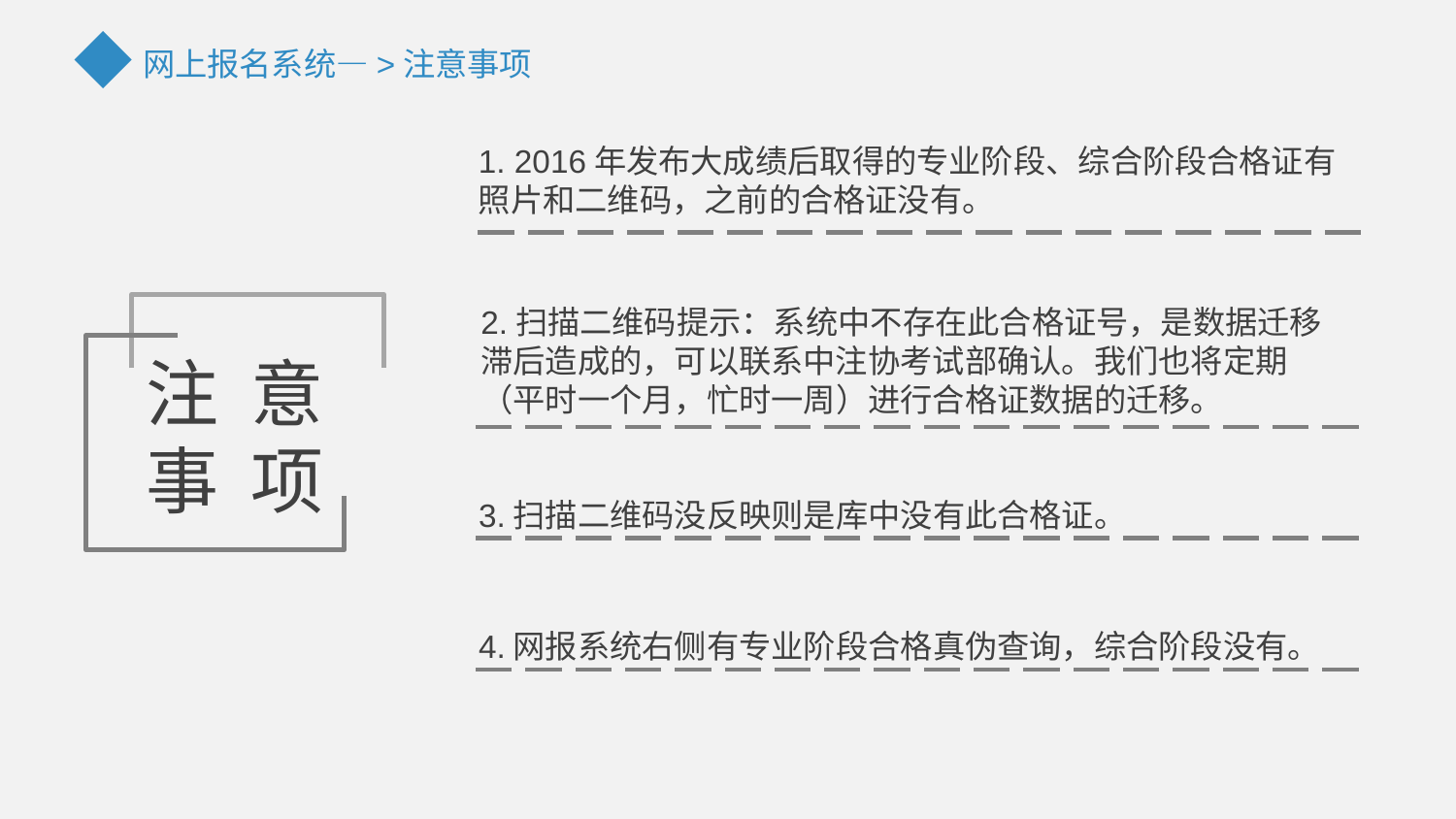

网上报名系统—>注意事项

1. 2016年发布大成绩后取得的专业阶段、综合阶段合格证有照片和二维码，之前的合格证没有。

2.扫描二维码提示：系统中不存在此合格证号，是数据迁移滞后造成的，可以联系中注协考试部确认。我们也将定期（平时一个月，忙时一周）进行合格证数据的迁移。

注  意
事  项
3.扫描二维码没反映则是库中没有此合格证。
4.网报系统右侧有专业阶段合格真伪查询，综合阶段没有。